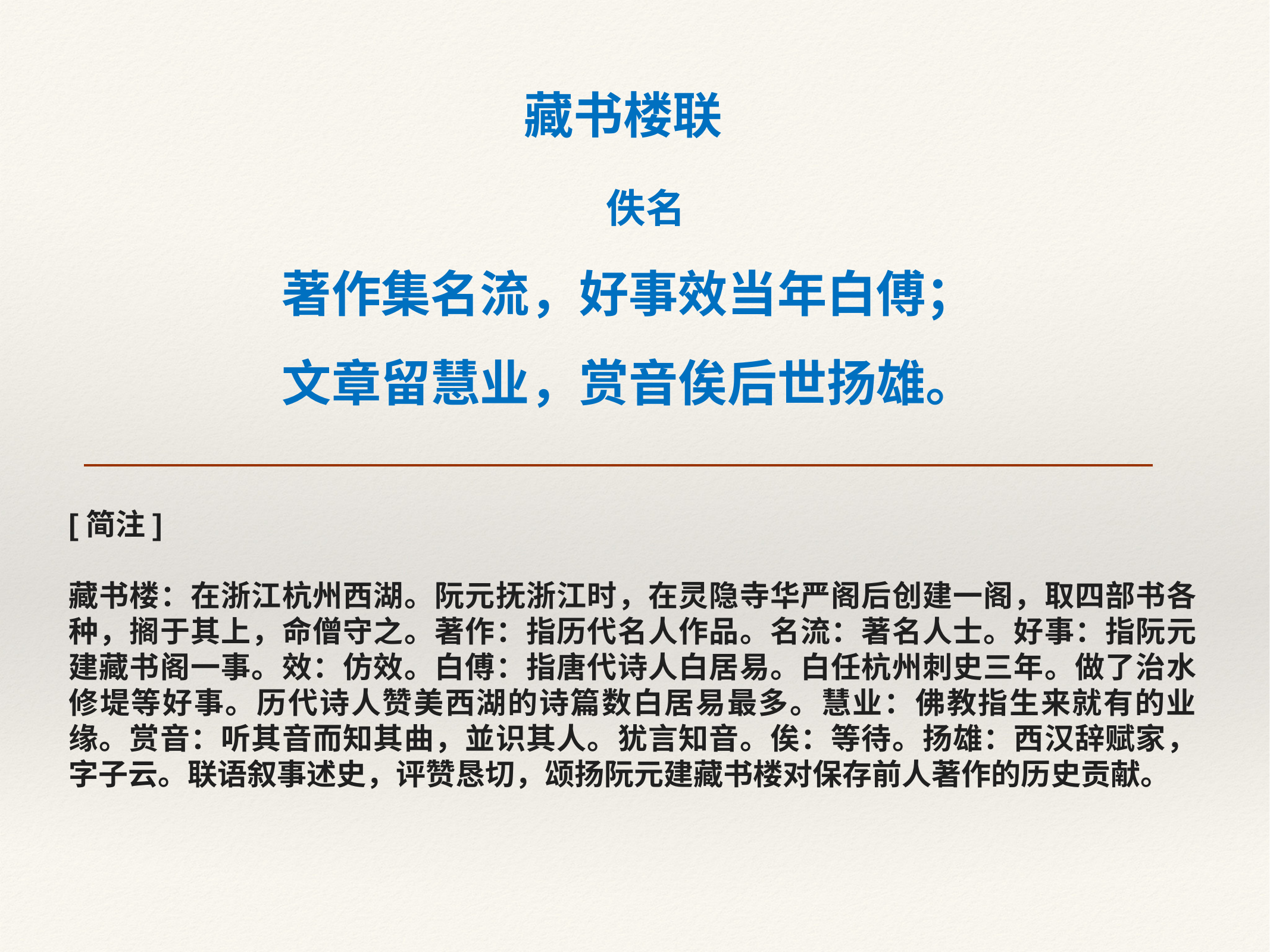

藏书楼联
  佚名
著作集名流，好事效当年白傅；
文章留慧业，赏音俟后世扬雄。

[简注]

藏书楼：在浙江杭州西湖。阮元抚浙江时，在灵隐寺华严阁后创建一阁，取四部书各种，搁于其上，命僧守之。著作：指历代名人作品。名流：著名人士。好事：指阮元建藏书阁一事。效：仿效。白傅：指唐代诗人白居易。白任杭州刺史三年。做了治水修堤等好事。历代诗人赞美西湖的诗篇数白居易最多。慧业：佛教指生来就有的业缘。赏音：听其音而知其曲，並识其人。犹言知音。俟：等待。扬雄：西汉辞赋家，字子云。联语叙事述史，评赞恳切，颂扬阮元建藏书楼对保存前人著作的历史贡献。